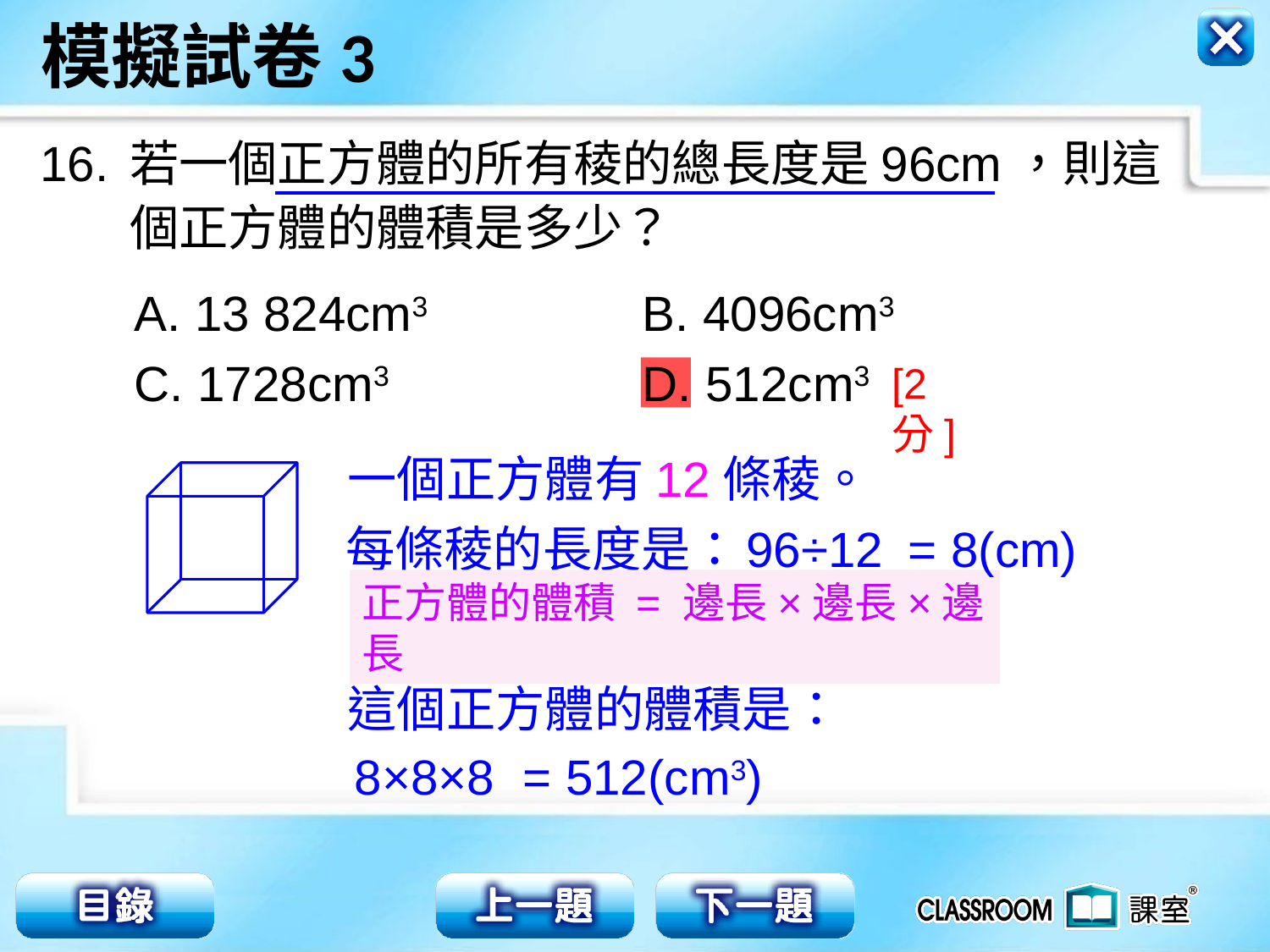

16.
若一個正方體的所有稜的總長度是96cm，則這
個正方體的體積是多少？
A. 13 824cm3		B. 4096cm3
C. 1728cm3		D. 512cm3
[2分]

一個正方體有12條稜。

每條稜的長度是：
96÷12
= 8(cm)
正方體的體積 = 邊長×邊長×邊長
這個正方體的體積是：
8×8×8
= 512(cm3)